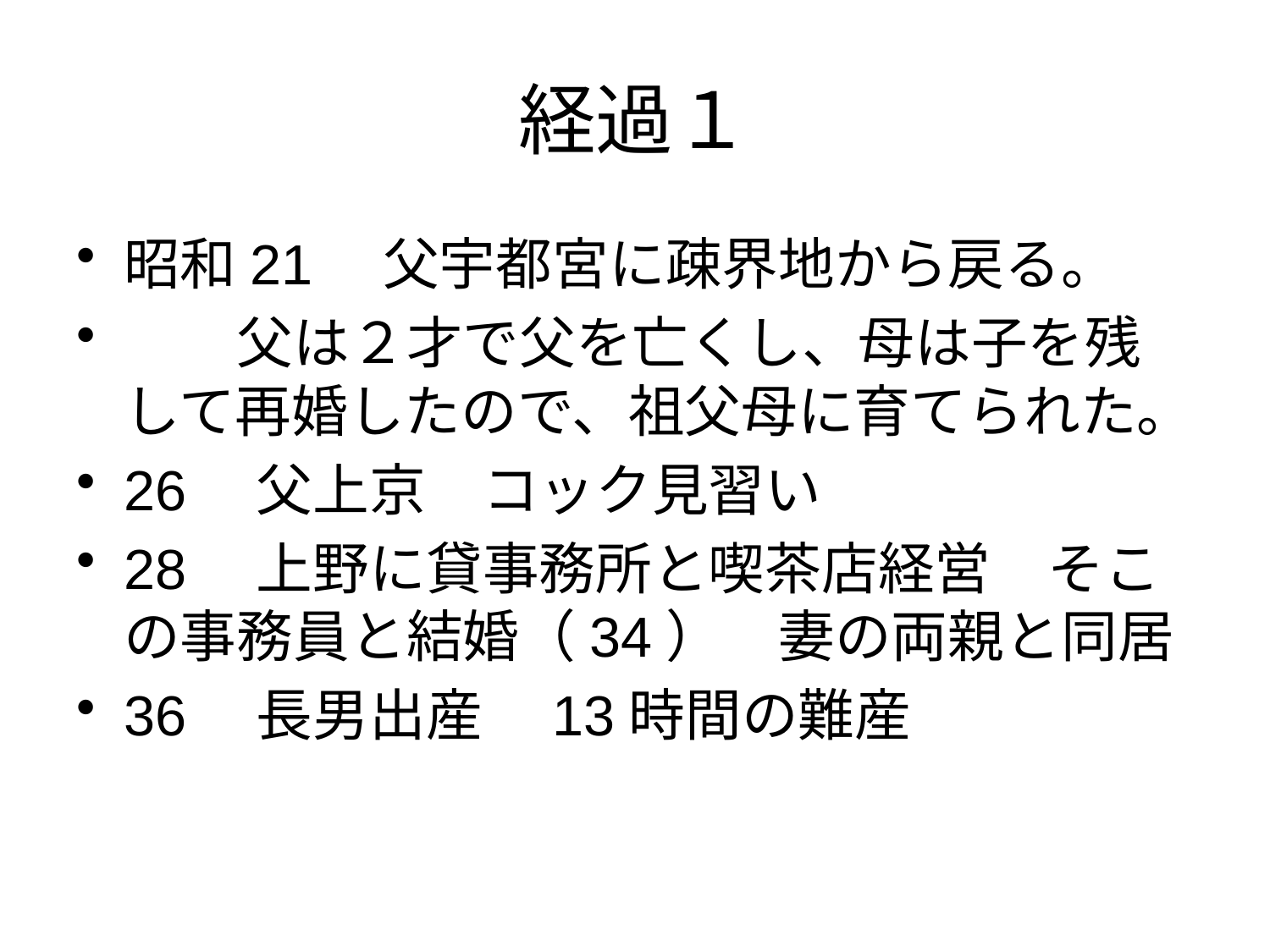

# 経過１
昭和21　父宇都宮に疎界地から戻る。
　　父は２才で父を亡くし、母は子を残して再婚したので、祖父母に育てられた。
26　父上京　コック見習い
28　上野に貸事務所と喫茶店経営　そこの事務員と結婚（34）　妻の両親と同居
36　長男出産　13時間の難産